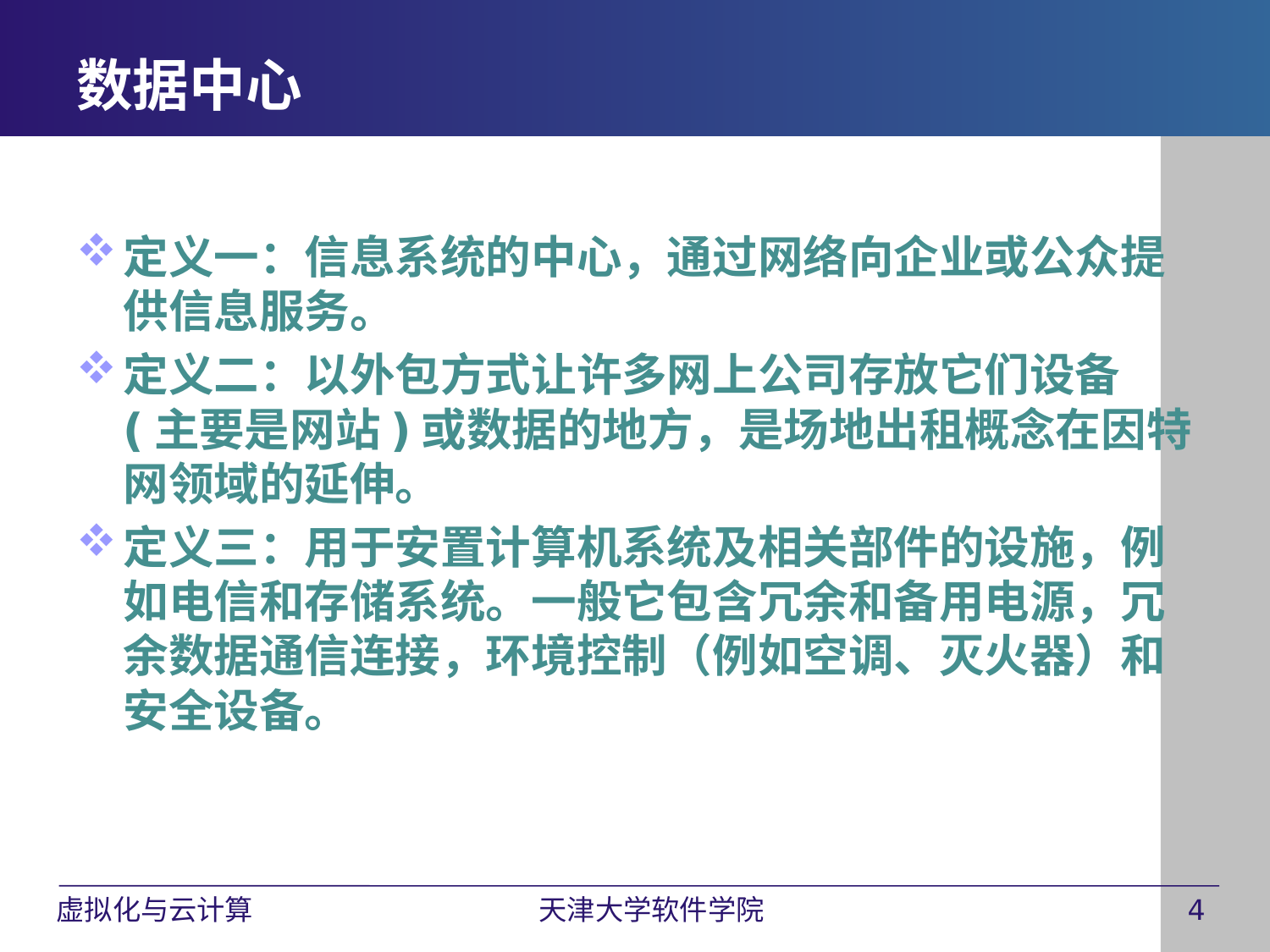

# 数据中心
定义一：信息系统的中心，通过网络向企业或公众提供信息服务。
定义二：以外包方式让许多网上公司存放它们设备(主要是网站)或数据的地方，是场地出租概念在因特网领域的延伸。
定义三：用于安置计算机系统及相关部件的设施，例如电信和存储系统。一般它包含冗余和备用电源，冗余数据通信连接，环境控制（例如空调、灭火器）和安全设备。